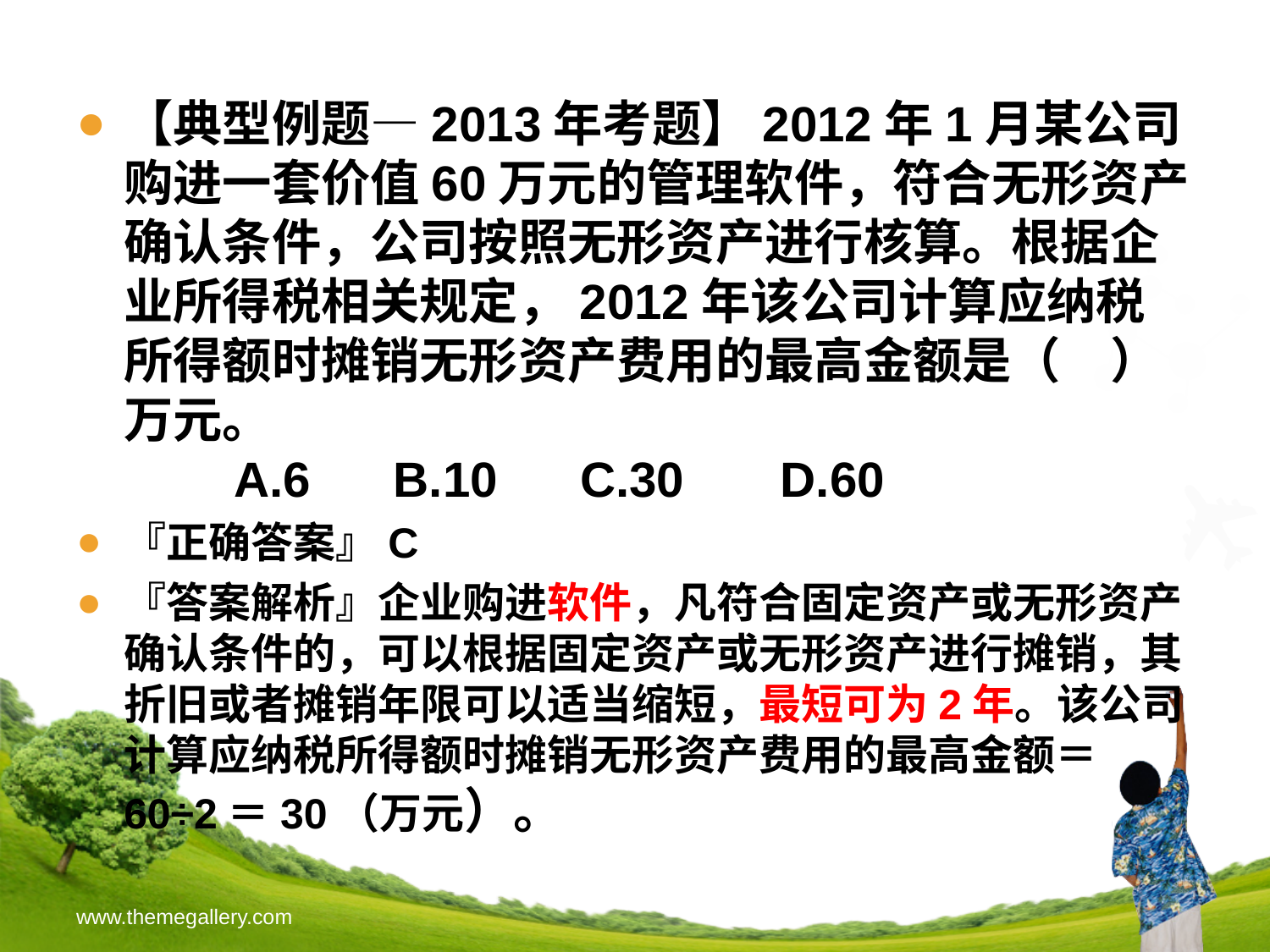

【典型例题—2013年考题】2012年1月某公司购进一套价值60万元的管理软件，符合无形资产确认条件，公司按照无形资产进行核算。根据企业所得税相关规定，2012年该公司计算应纳税所得额时摊销无形资产费用的最高金额是（　）万元。
　　A.6      B.10      C.30       D.60
『正确答案』C
『答案解析』企业购进软件，凡符合固定资产或无形资产确认条件的，可以根据固定资产或无形资产进行摊销，其折旧或者摊销年限可以适当缩短，最短可为2年。该公司计算应纳税所得额时摊销无形资产费用的最高金额＝60÷2＝30（万元）。

www.themegallery.com